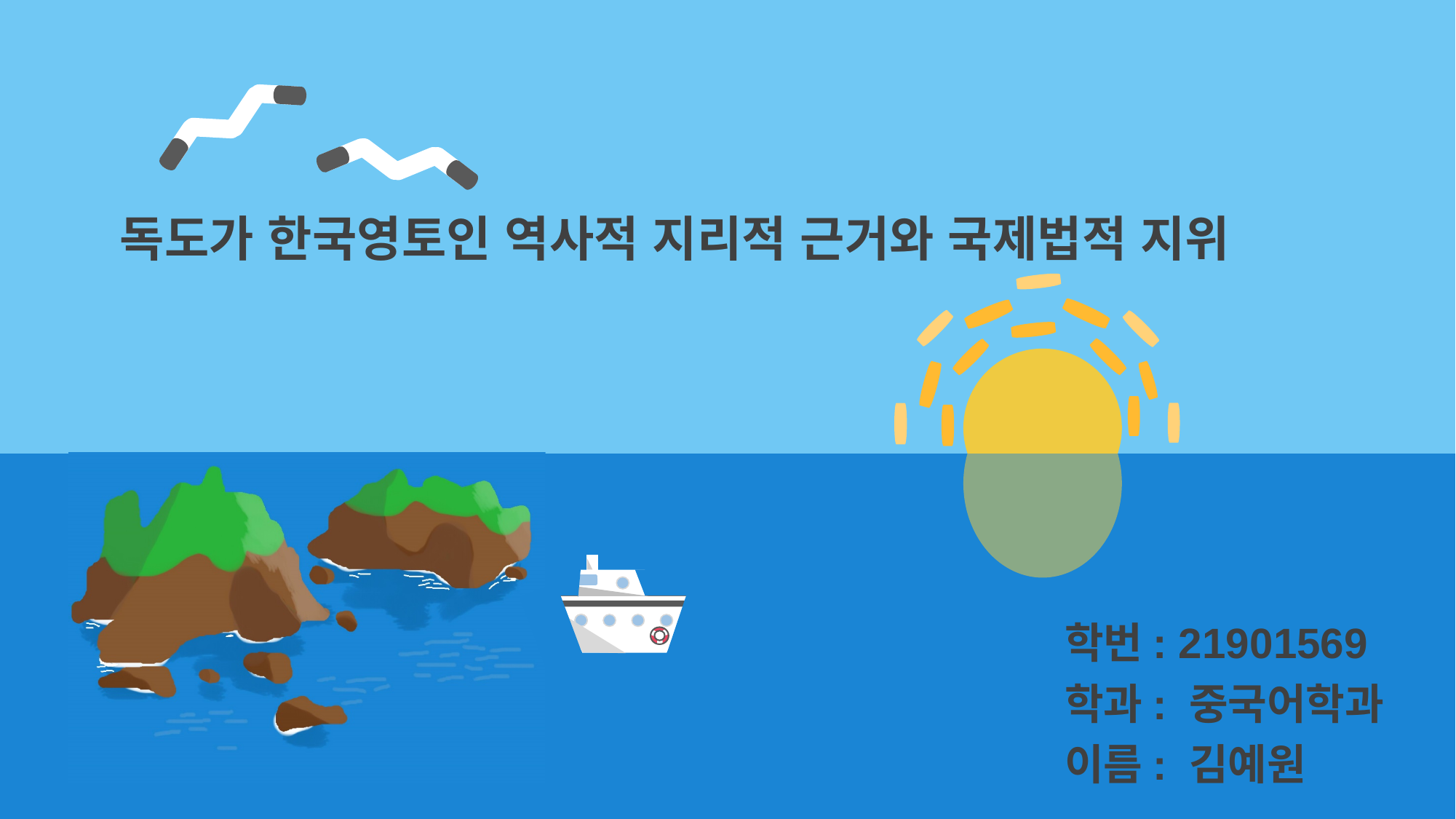

# 독도가 한국영토인 역사적 지리적 근거와 국제법적 지위
학번: 21901569
학과: 중국어학과
이름: 김예원